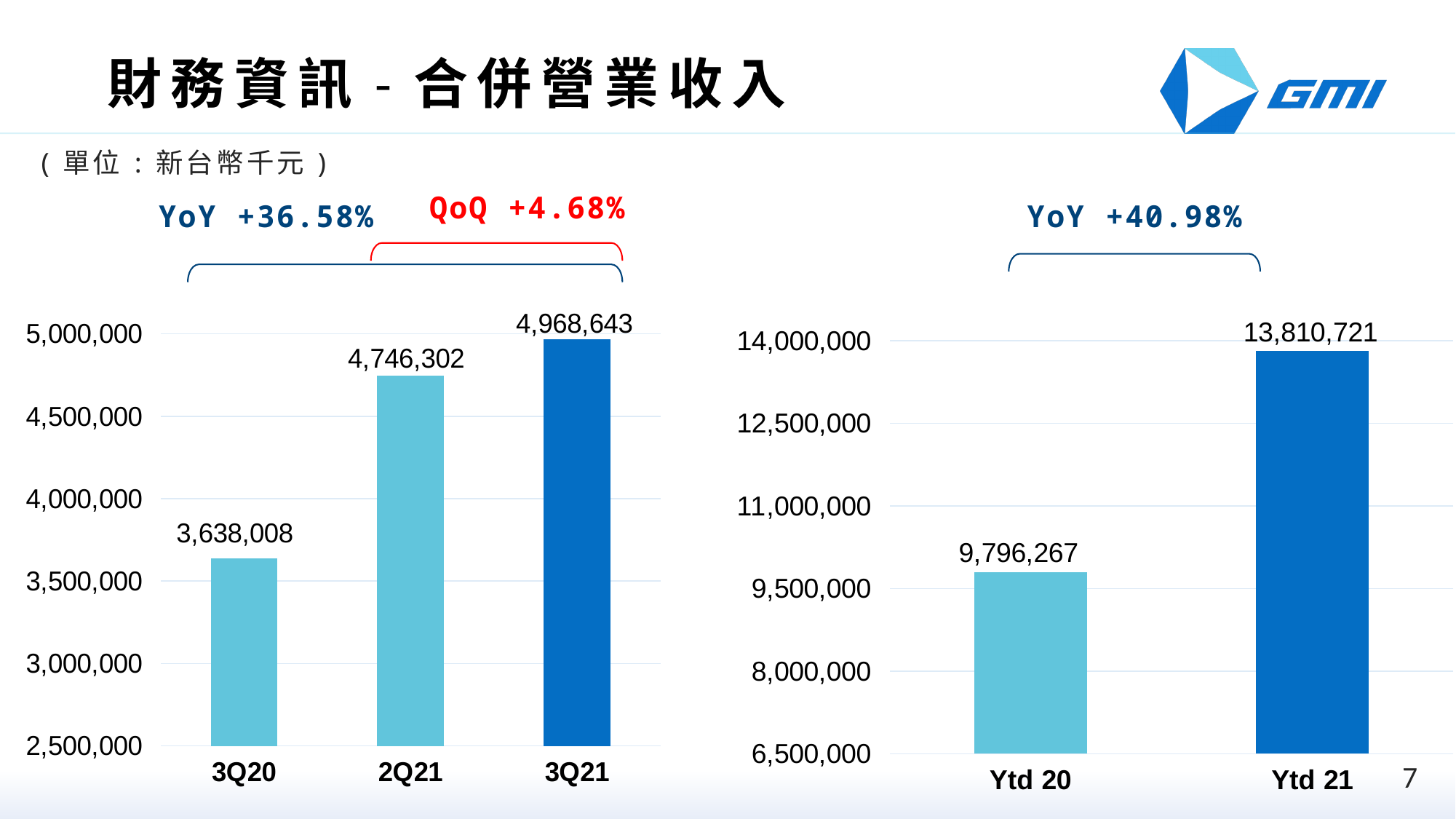

# 財務資訊-合併營業收入
(單位:新台幣千元)

QoQ +4.68%
YoY +36.58%
YoY +40.98%

### Chart

| Category |  |
|---|---|
| 3Q20 | 3638008.0 |
| 2Q21 | 4746302.0 |
| 3Q21 | 4968643.0 |

### Chart

| Category | 營收 |
|---|---|
| Ytd 20 | 9796267.0 |
| Ytd 21 | 13810721.0 |
7